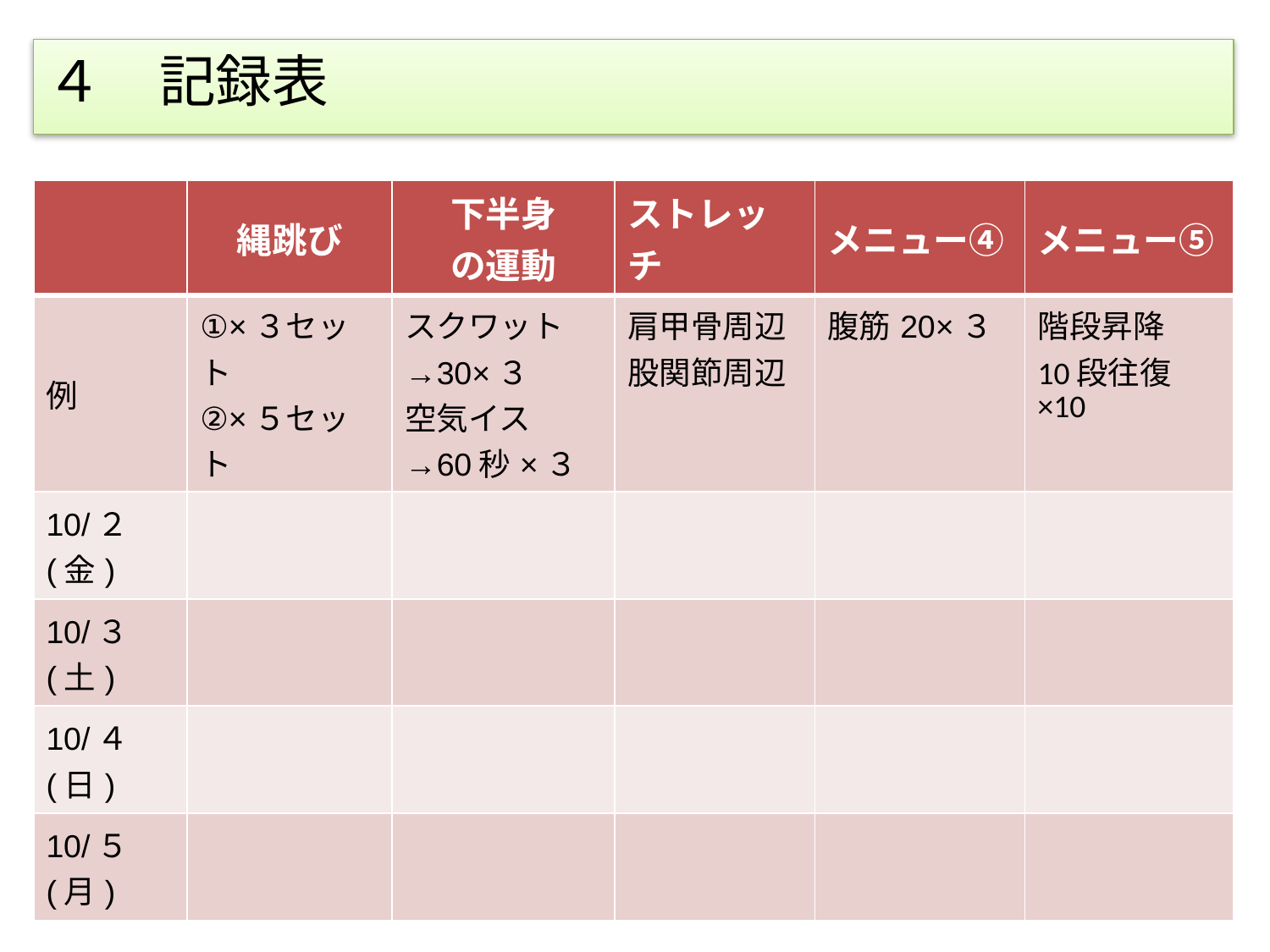

４　記録表

|  | 縄跳び | 下半身 の運動 | ストレッチ | メニュー④ | メニュー⑤ |
| --- | --- | --- | --- | --- | --- |
| 例 | ①×３セット ②×５セット | スクワット →30×３ 空気イス →60秒×３ | 肩甲骨周辺 股関節周辺 | 腹筋20×３ | 階段昇降 10段往復×10 |
| 10/２(金) |  |  |  |  |  |
| 10/３(土) |  |  |  |  |  |
| 10/４(日) |  |  |  |  |  |
| 10/５(月) |  |  |  |  |  |
18